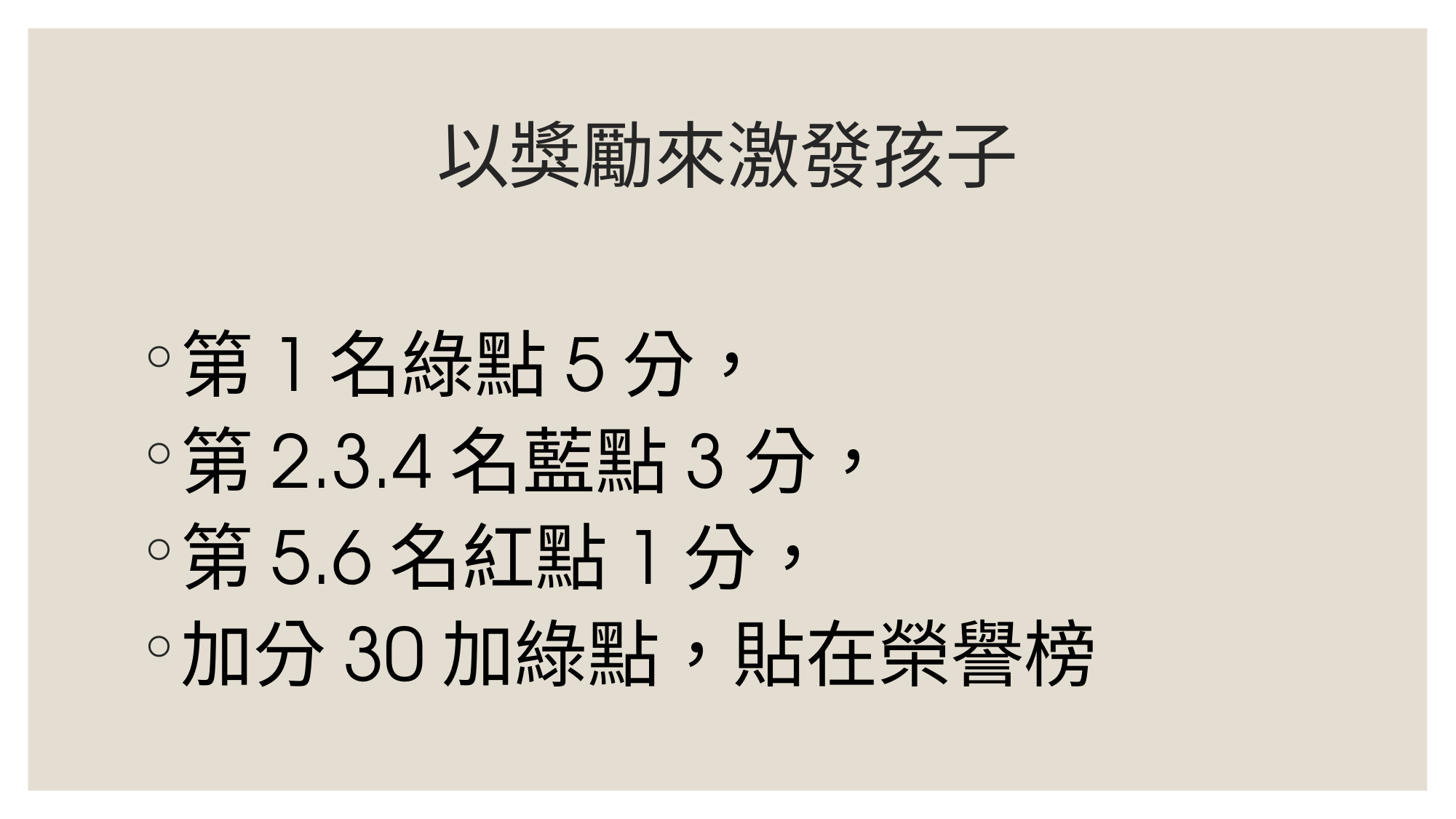

# 以獎勵來激發孩子

第1名綠點5分，
第2.3.4名藍點3分，
第5.6名紅點1分，
加分30加綠點，貼在榮譽榜